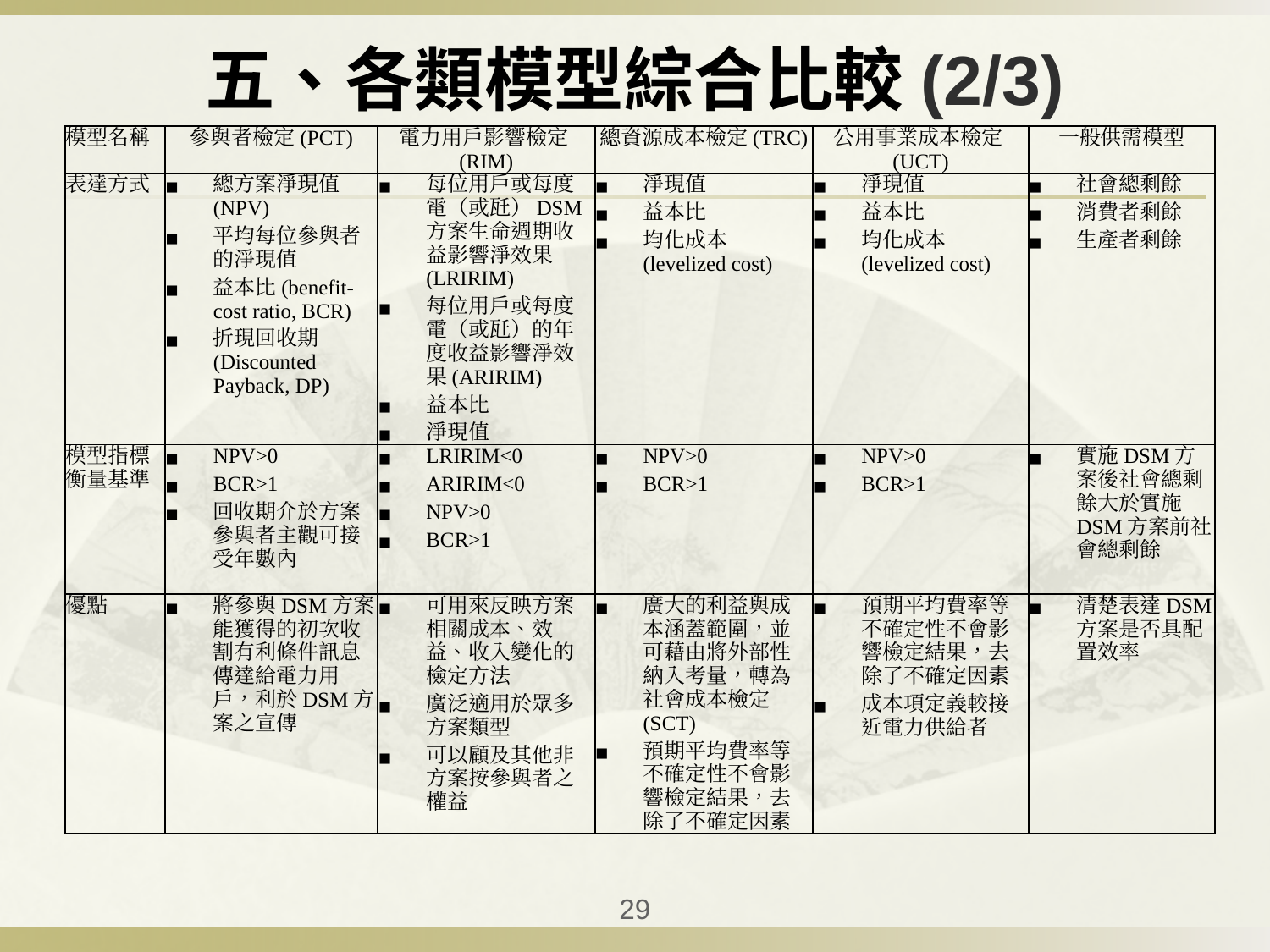

# 五、各類模型綜合比較(2/3)
| 模型名稱 | 參與者檢定(PCT) | 電力用戶影響檢定(RIM) | 總資源成本檢定(TRC) | 公用事業成本檢定(UCT) | 一般供需模型 |
| --- | --- | --- | --- | --- | --- |
| 表達方式 | 總方案淨現值(NPV) 平均每位參與者的淨現值 益本比(benefit-cost ratio, BCR) 折現回收期(Discounted Payback, DP) | 每位用戶或每度電（或瓩）DSM方案生命週期收益影響淨效果(LRIRIM) 每位用戶或每度電（或瓩）的年度收益影響淨效果(ARIRIM) 益本比 淨現值 | 淨現值 益本比 均化成本(levelized cost) | 淨現值 益本比 均化成本(levelized cost) | 社會總剩餘 消費者剩餘 生產者剩餘 |
| 模型指標衡量基準 | NPV>0 BCR>1 回收期介於方案參與者主觀可接受年數內 | LRIRIM<0 ARIRIM<0 NPV>0 BCR>1 | NPV>0 BCR>1 | NPV>0 BCR>1 | 實施DSM方案後社會總剩餘大於實施DSM方案前社會總剩餘 |
| 優點 | 將參與DSM方案能獲得的初次收割有利條件訊息傳達給電力用戶，利於DSM方案之宣傳 | 可用來反映方案相關成本、效益、收入變化的檢定方法 廣泛適用於眾多方案類型 可以顧及其他非方案按參與者之權益 | 廣大的利益與成本涵蓋範圍，並可藉由將外部性納入考量，轉為社會成本檢定(SCT) 預期平均費率等不確定性不會影響檢定結果，去除了不確定因素 | 預期平均費率等不確定性不會影響檢定結果，去除了不確定因素 成本項定義較接近電力供給者 | 清楚表達DSM方案是否具配置效率 |
29